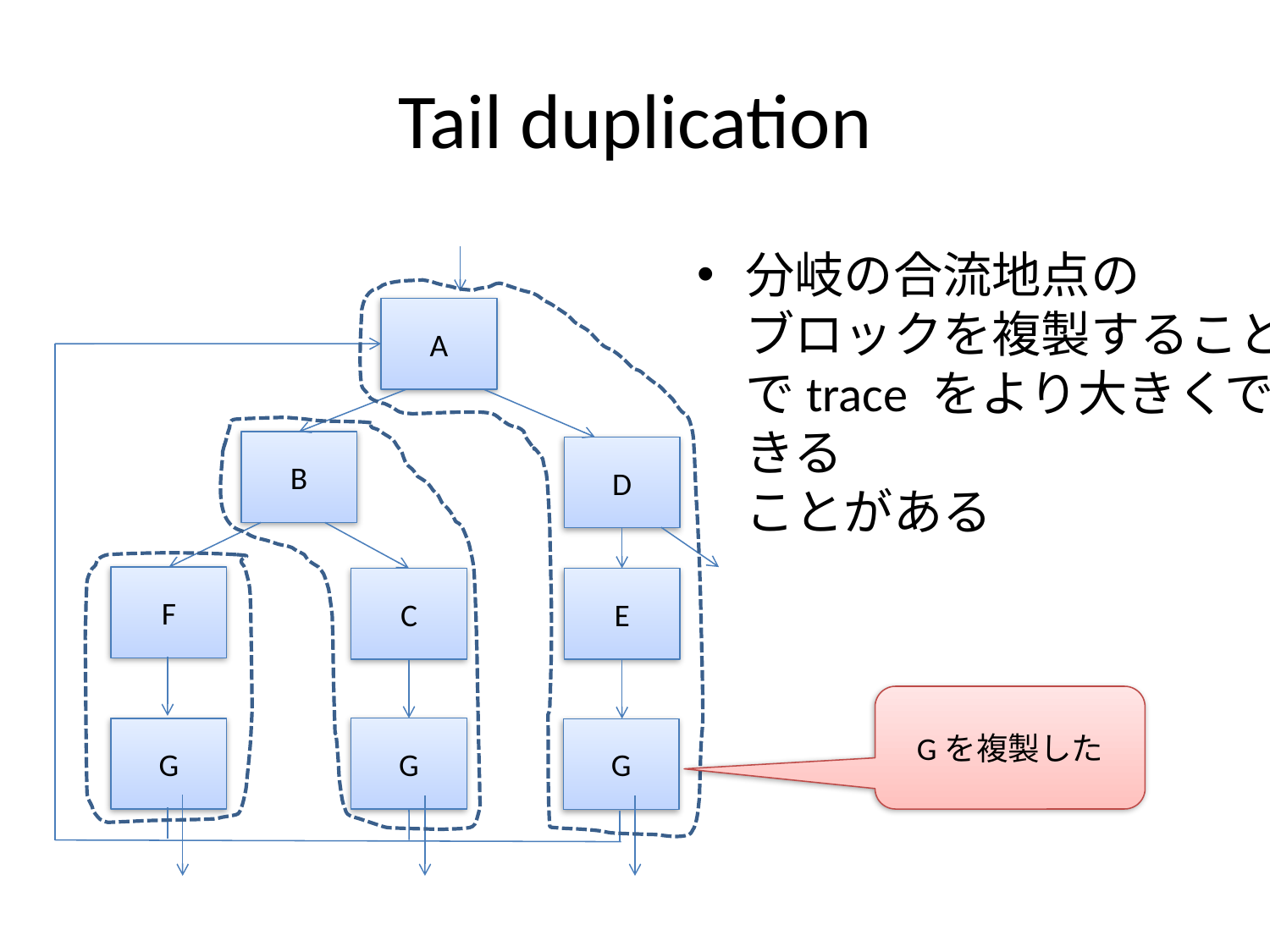

# Tail duplication
分岐の合流地点の
ブロックを複製することでtrace をより大きくできる
ことがある

A

B
D

F
C
E
Gを複製した
G
G
G